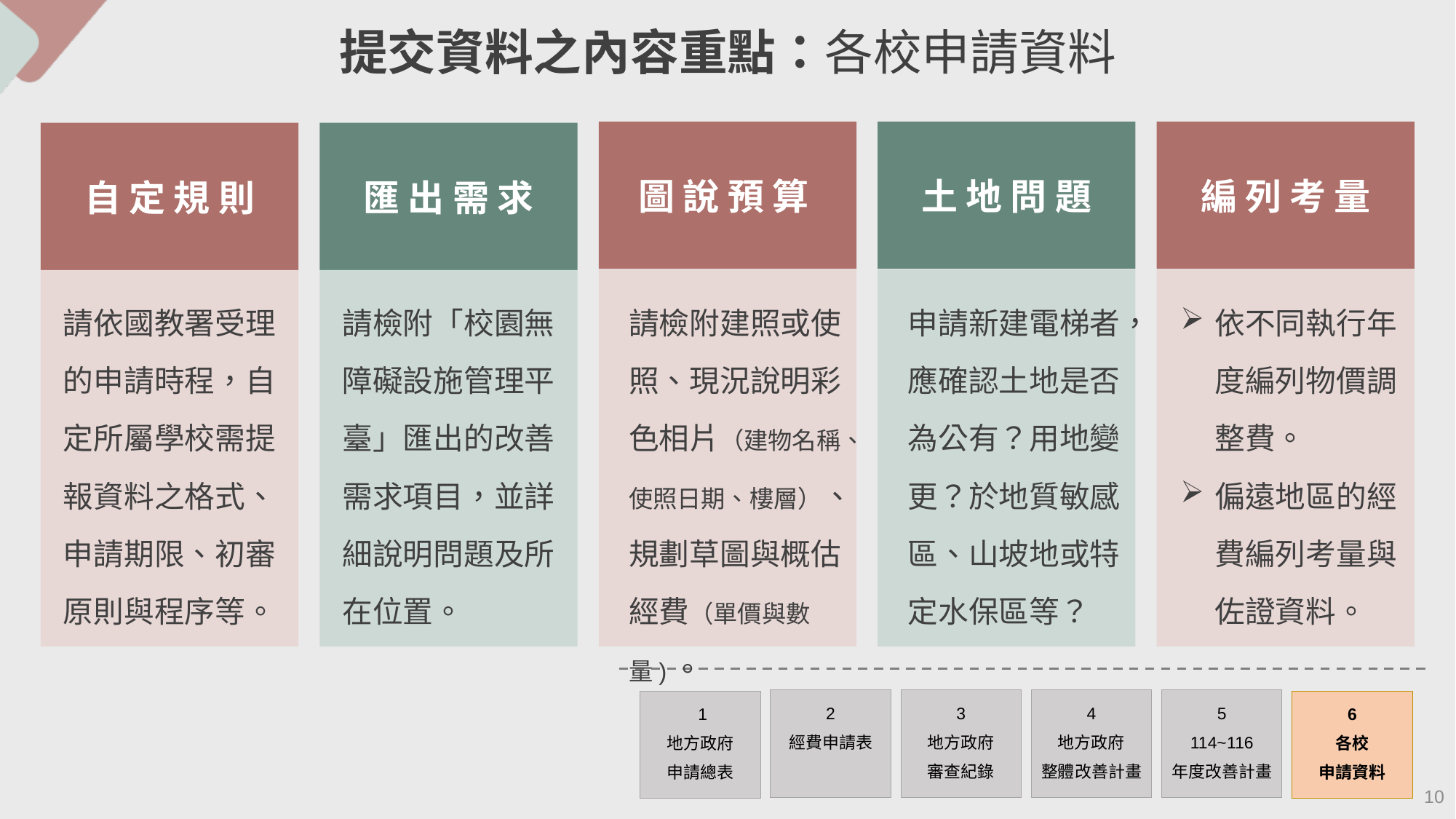

提交資料之內容重點：各校申請資料
土 地 問 題
編 列 考 量
圖 說 預 算
匯 出 需 求
自 定 規 則
請依國教署受理的申請時程，自定所屬學校需提報資料之格式、申請期限、初審原則與程序等。
請檢附「校園無障礙設施管理平臺」匯出的改善需求項目，並詳細說明問題及所在位置。
申請新建電梯者，應確認土地是否為公有？用地變更？於地質敏感區、山坡地或特定水保區等？
依不同執行年度編列物價調整費。
偏遠地區的經費編列考量與佐證資料。

請檢附建照或使照、現況說明彩色相片（建物名稱、使照日期、樓層）、規劃草圖與概估經費（單價與數量)。
2
經費申請表
3
地方政府
審查紀錄
4
地方政府
整體改善計畫
5
114~116
年度改善計畫
 1
地方政府
申請總表
6
各校
申請資料
10